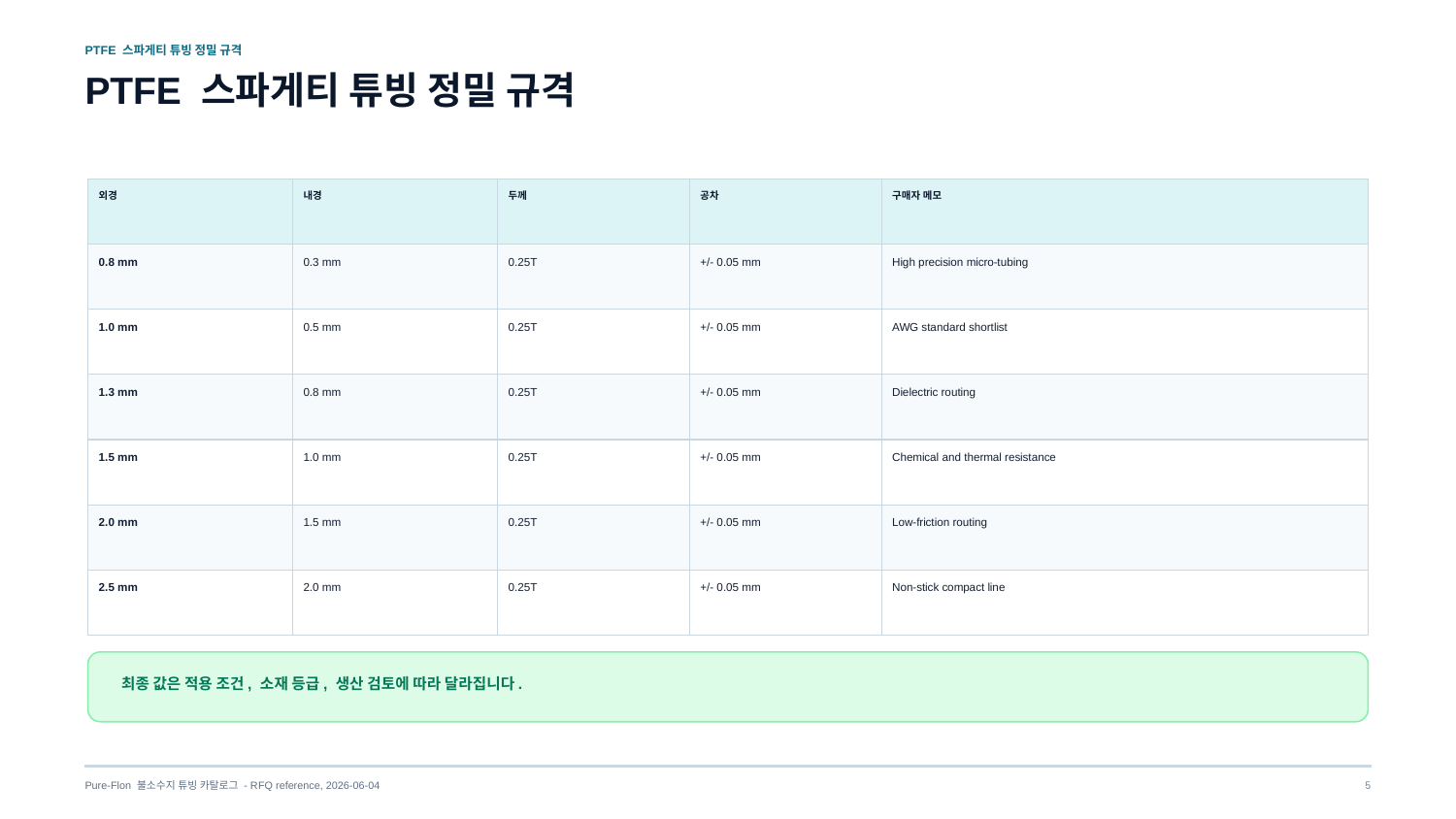

PTFE 스파게티 튜빙 정밀 규격
PTFE 스파게티 튜빙 정밀 규격

외경
내경
두께
공차
구매자 메모

0.8 mm
0.3 mm
0.25T
+/- 0.05 mm
High precision micro-tubing

1.0 mm
0.5 mm
0.25T
+/- 0.05 mm
AWG standard shortlist

1.3 mm
0.8 mm
0.25T
+/- 0.05 mm
Dielectric routing

1.5 mm
1.0 mm
0.25T
+/- 0.05 mm
Chemical and thermal resistance

2.0 mm
1.5 mm
0.25T
+/- 0.05 mm
Low-friction routing

2.5 mm
2.0 mm
0.25T
+/- 0.05 mm
Non-stick compact line

최종 값은 적용 조건, 소재 등급, 생산 검토에 따라 달라집니다.

Pure-Flon 불소수지 튜빙 카탈로그 - RFQ reference, 2026-06-04
5